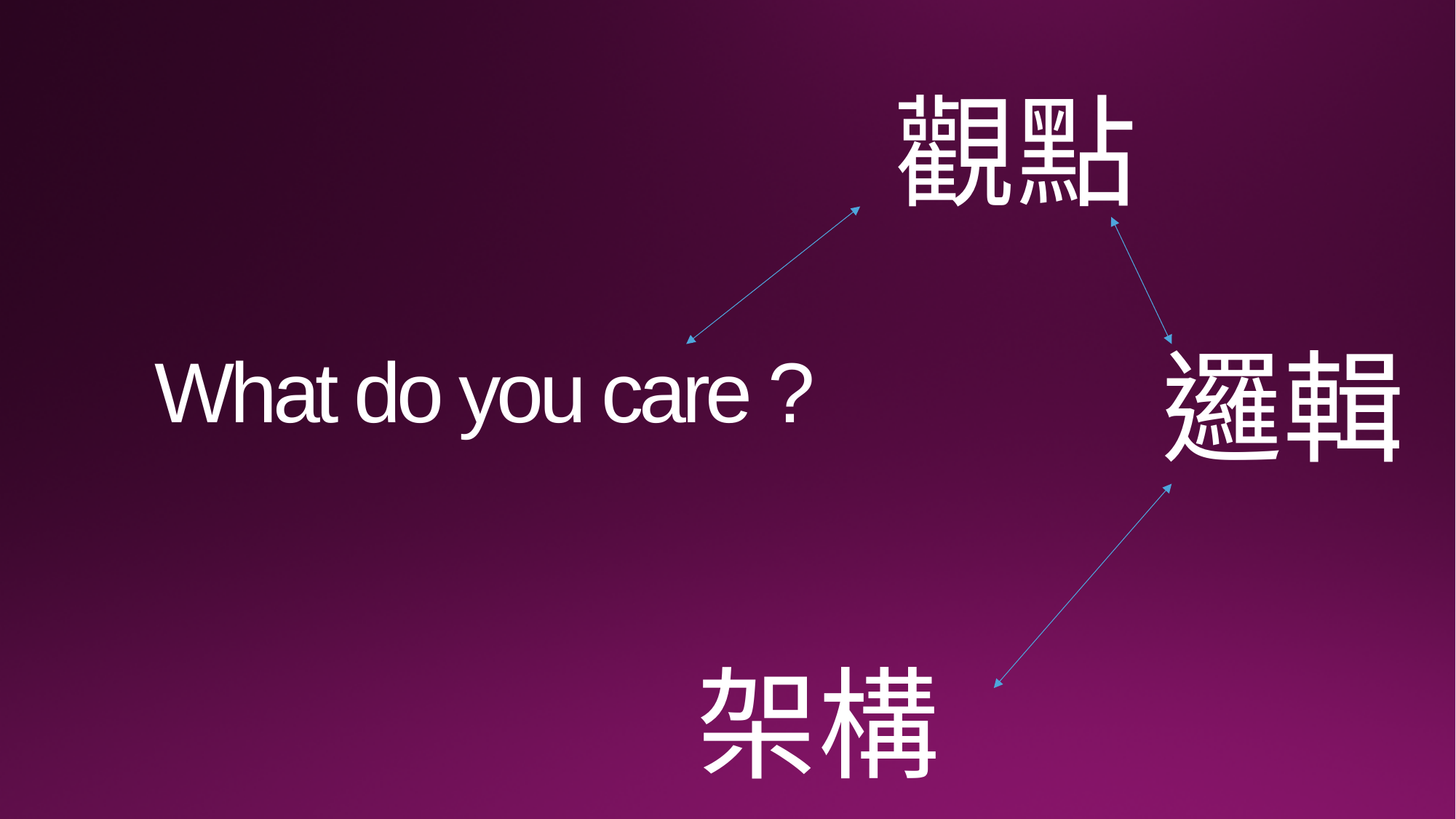

觀點
邏輯
# What do you care ?
架構